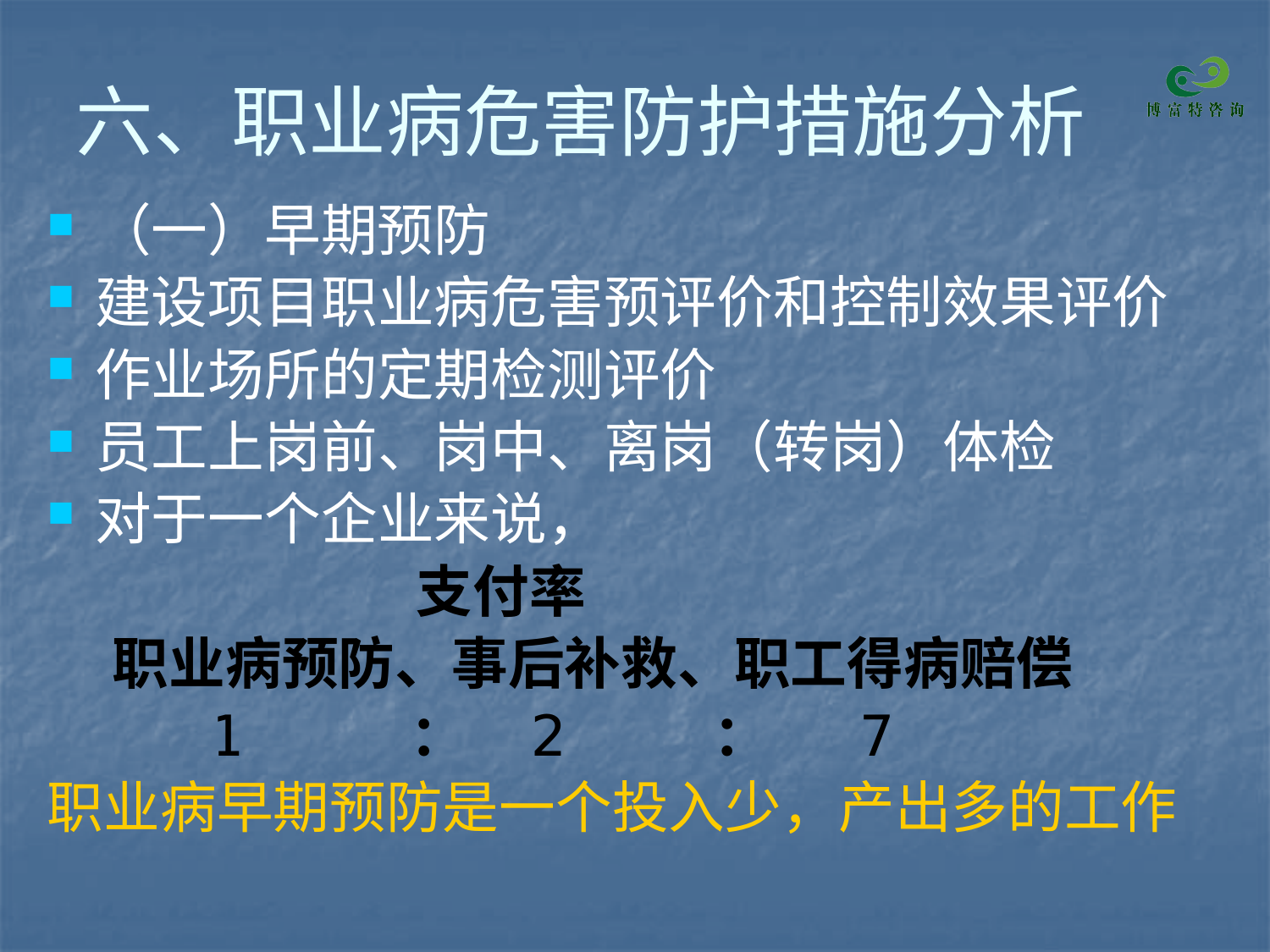

# 六、职业病危害防护措施分析
（一）早期预防
建设项目职业病危害预评价和控制效果评价
作业场所的定期检测评价
员工上岗前、岗中、离岗（转岗）体检
对于一个企业来说，
                            支付率
    职业病预防、事后补救、职工得病赔偿
          1         ：    2        ：      7
职业病早期预防是一个投入少，产出多的工作